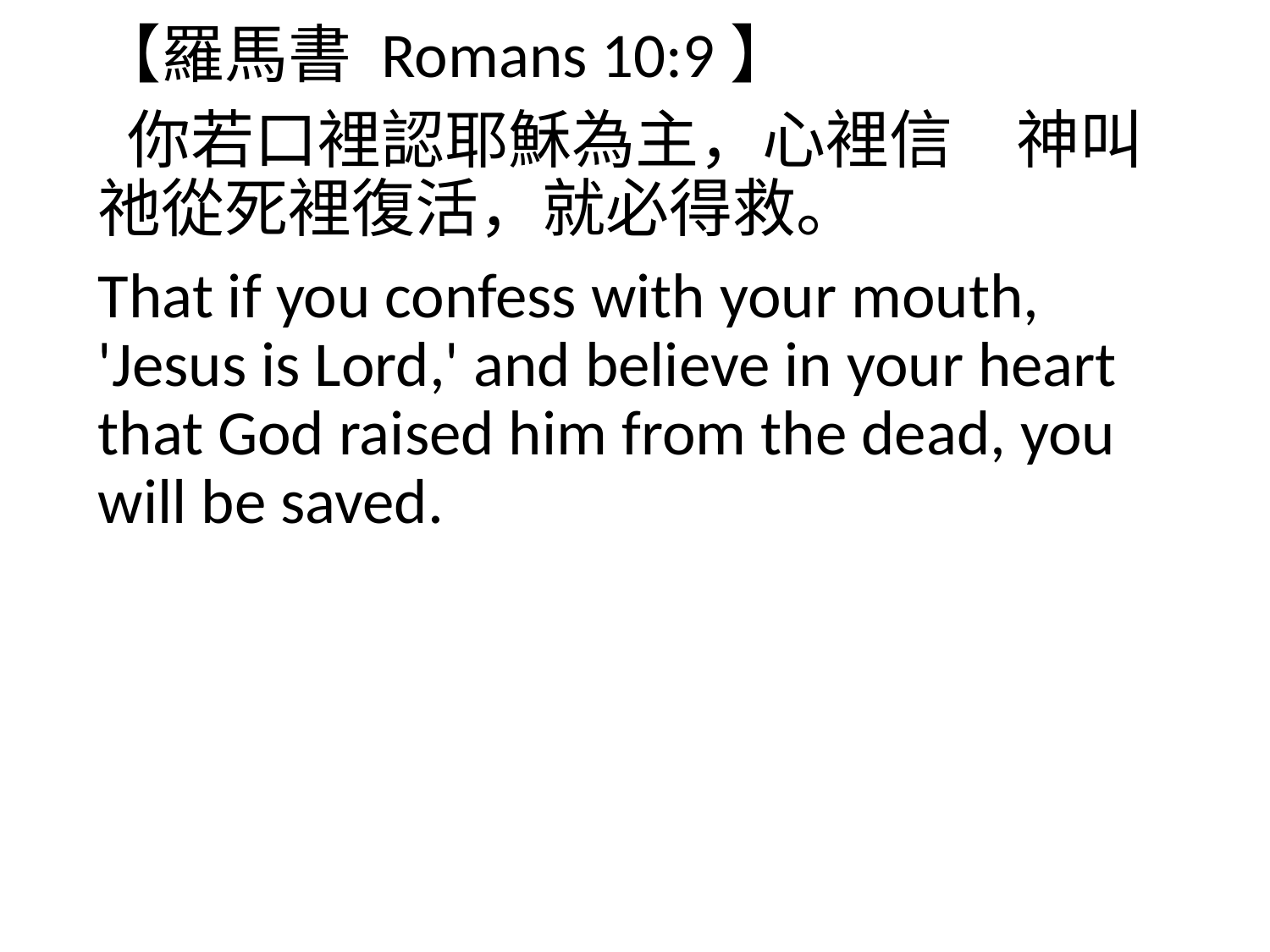

【羅馬書 Romans 10:9】
 你若口裡認耶穌為主，心裡信　神叫祂從死裡復活，就必得救。
That if you confess with your mouth, 'Jesus is Lord,' and believe in your heart that God raised him from the dead, you will be saved.